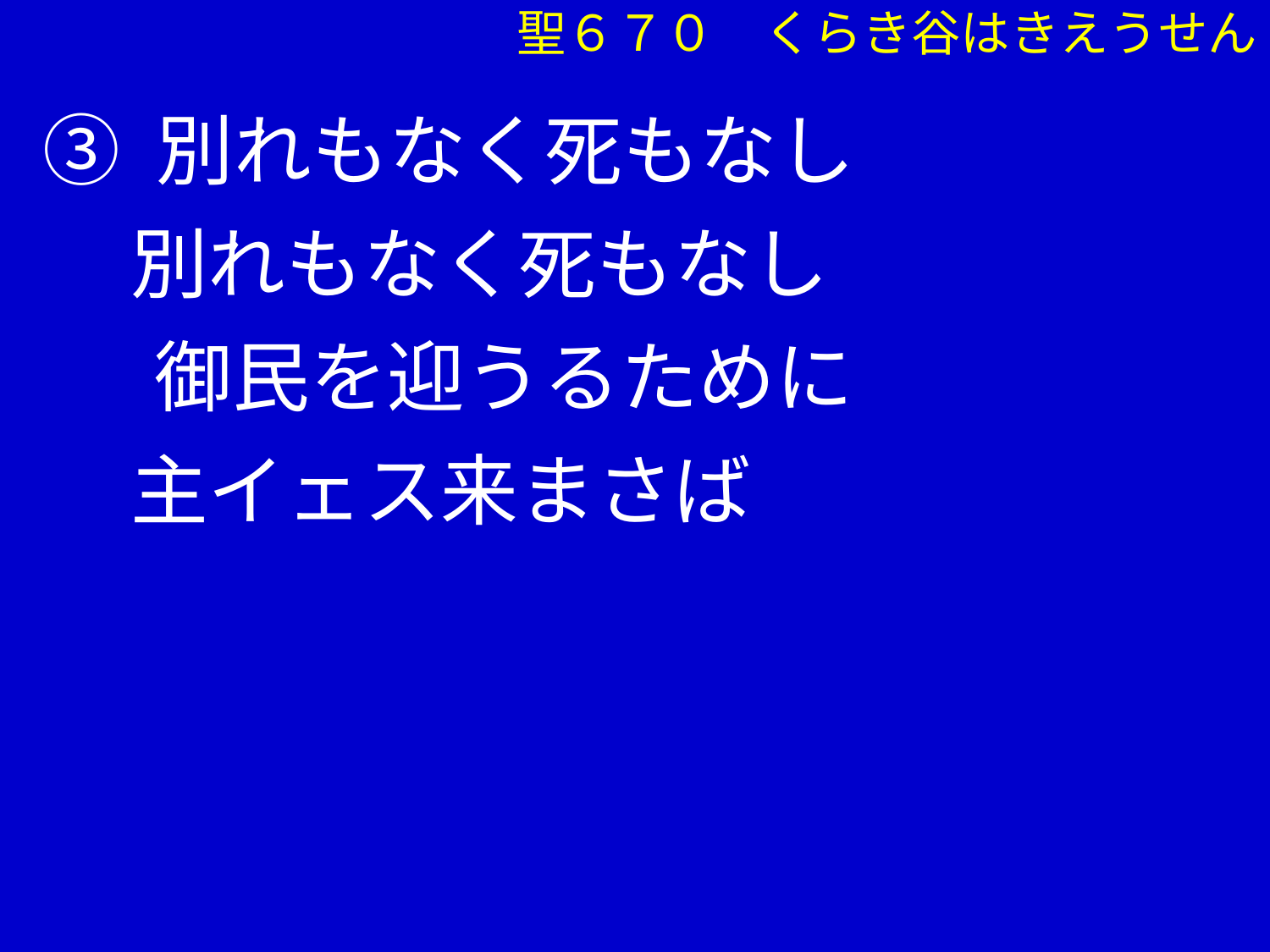

③ 別れもなく死もなし
    別れもなく死もなし
　  御民を迎うるために
    主イェス来まさば
聖６７０　くらき谷はきえうせん